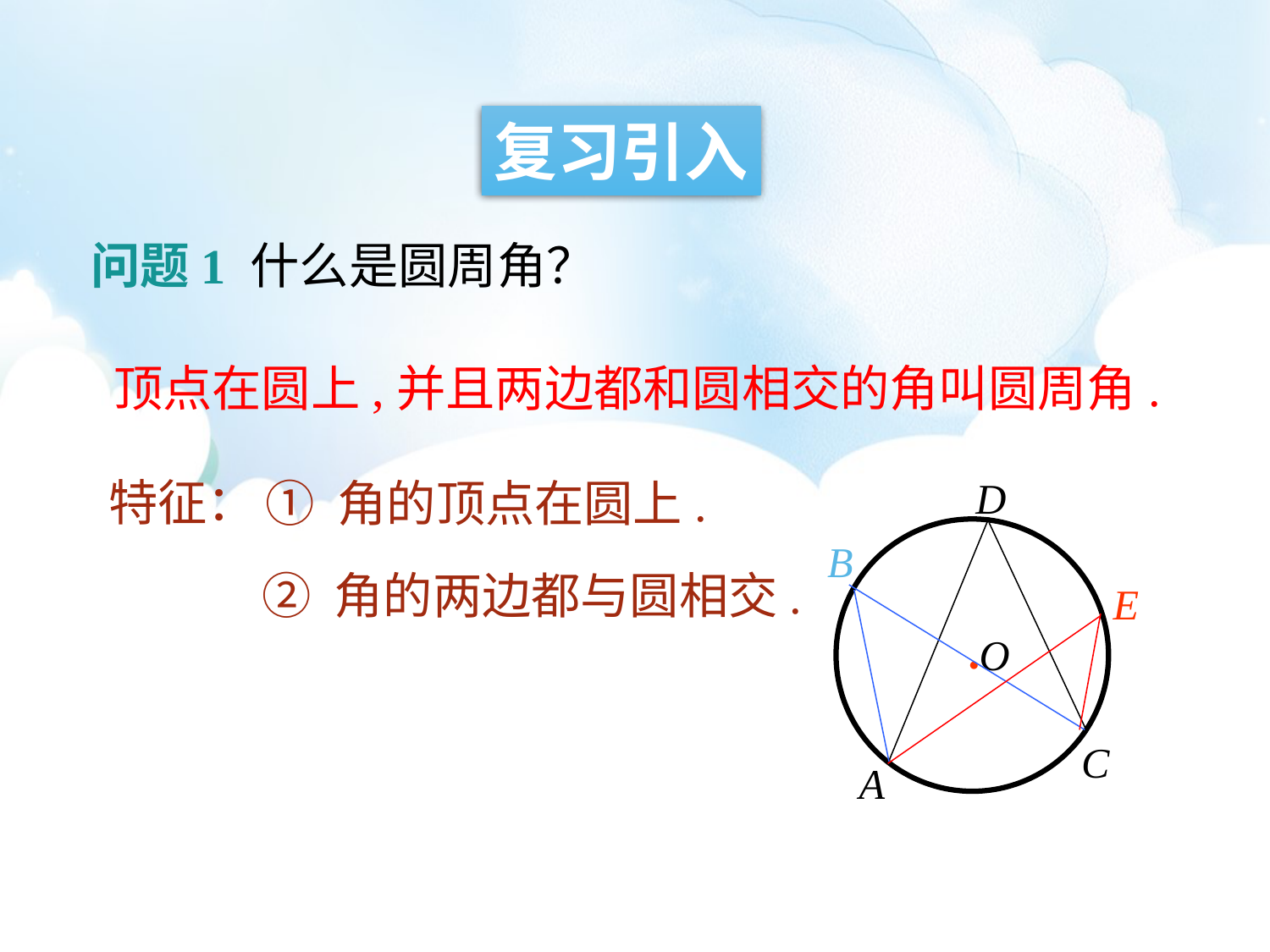

复习引入
问题1 什么是圆周角？
 顶点在圆上,并且两边都和圆相交的角叫圆周角.
特征：
D

●O

B
E

C
A

① 角的顶点在圆上.
② 角的两边都与圆相交.